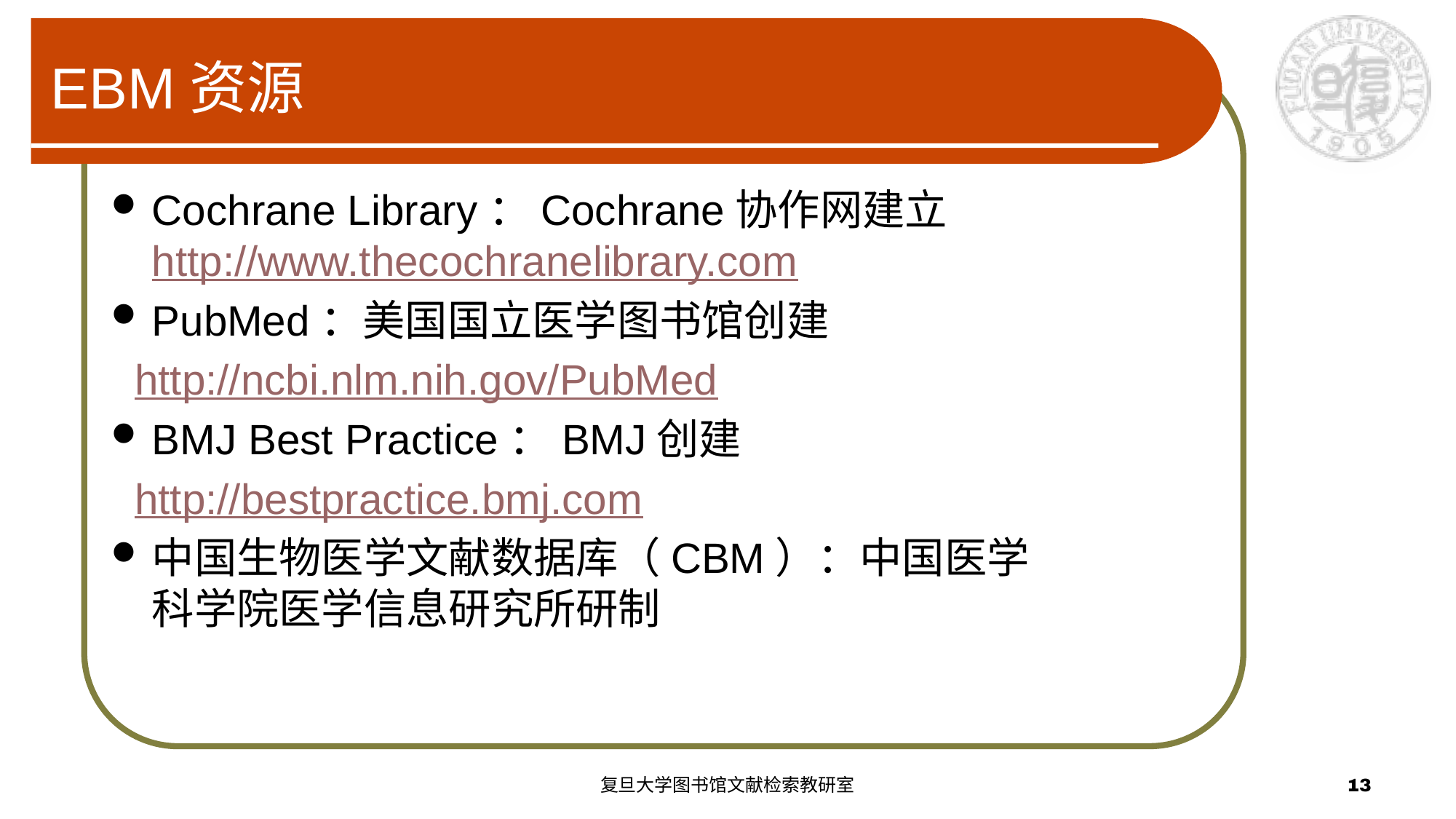

# EBM资源
Cochrane Library：Cochrane协作网建立http://www.thecochranelibrary.com
PubMed：美国国立医学图书馆创建
  http://ncbi.nlm.nih.gov/PubMed
BMJ Best Practice：BMJ创建
  http://bestpractice.bmj.com
中国生物医学文献数据库（CBM）：中国医学科学院医学信息研究所研制
复旦大学图书馆文献检索教研室
13